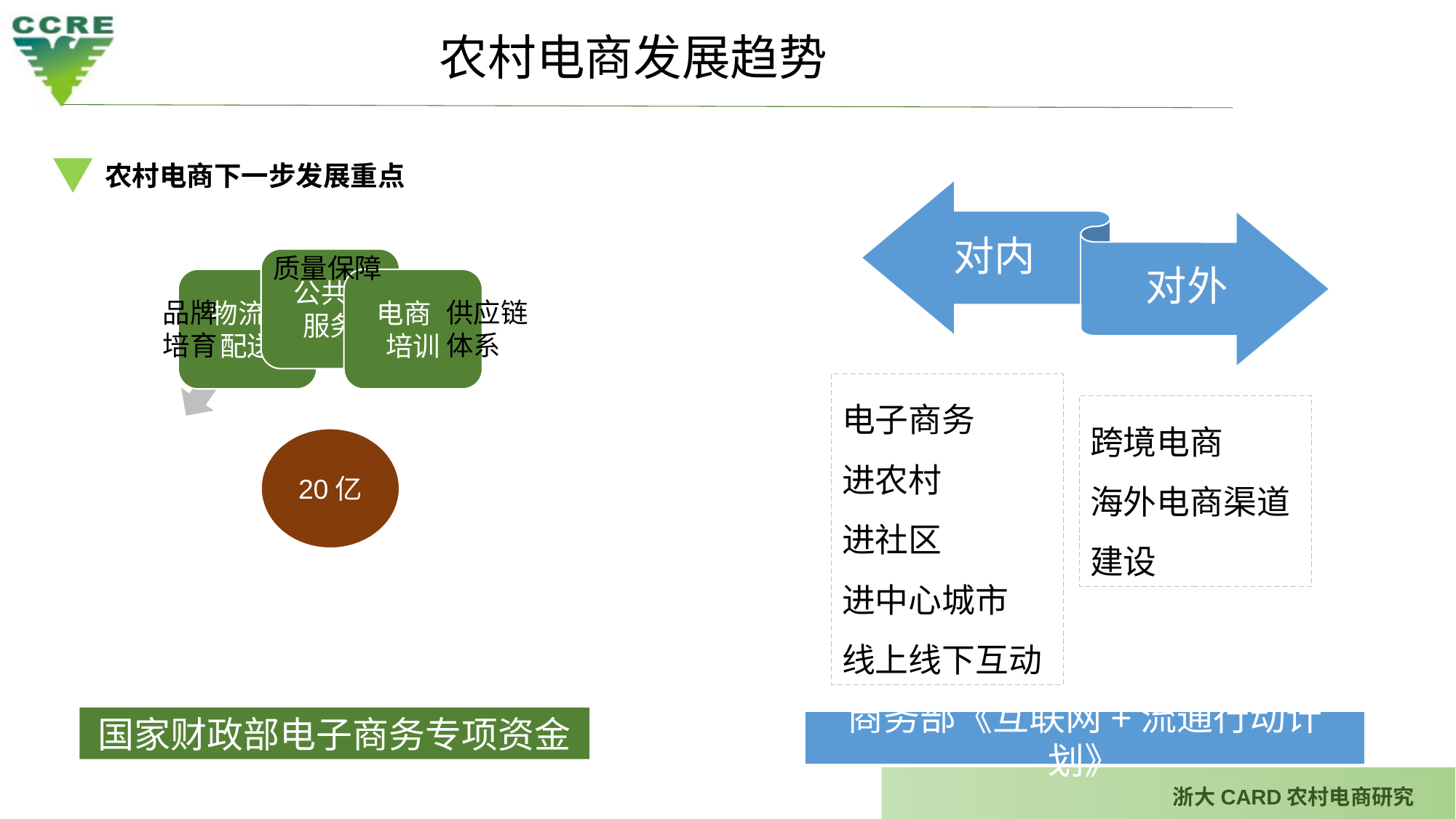

农村电商发展趋势
农村电商下一步发展重点

对内
对外
质量保障
20亿
品牌培育
供应链体系
电子商务
进农村
进社区
进中心城市
线上线下互动
跨境电商
海外电商渠道建设
国家财政部电子商务专项资金
商务部《互联网+流通行动计划》